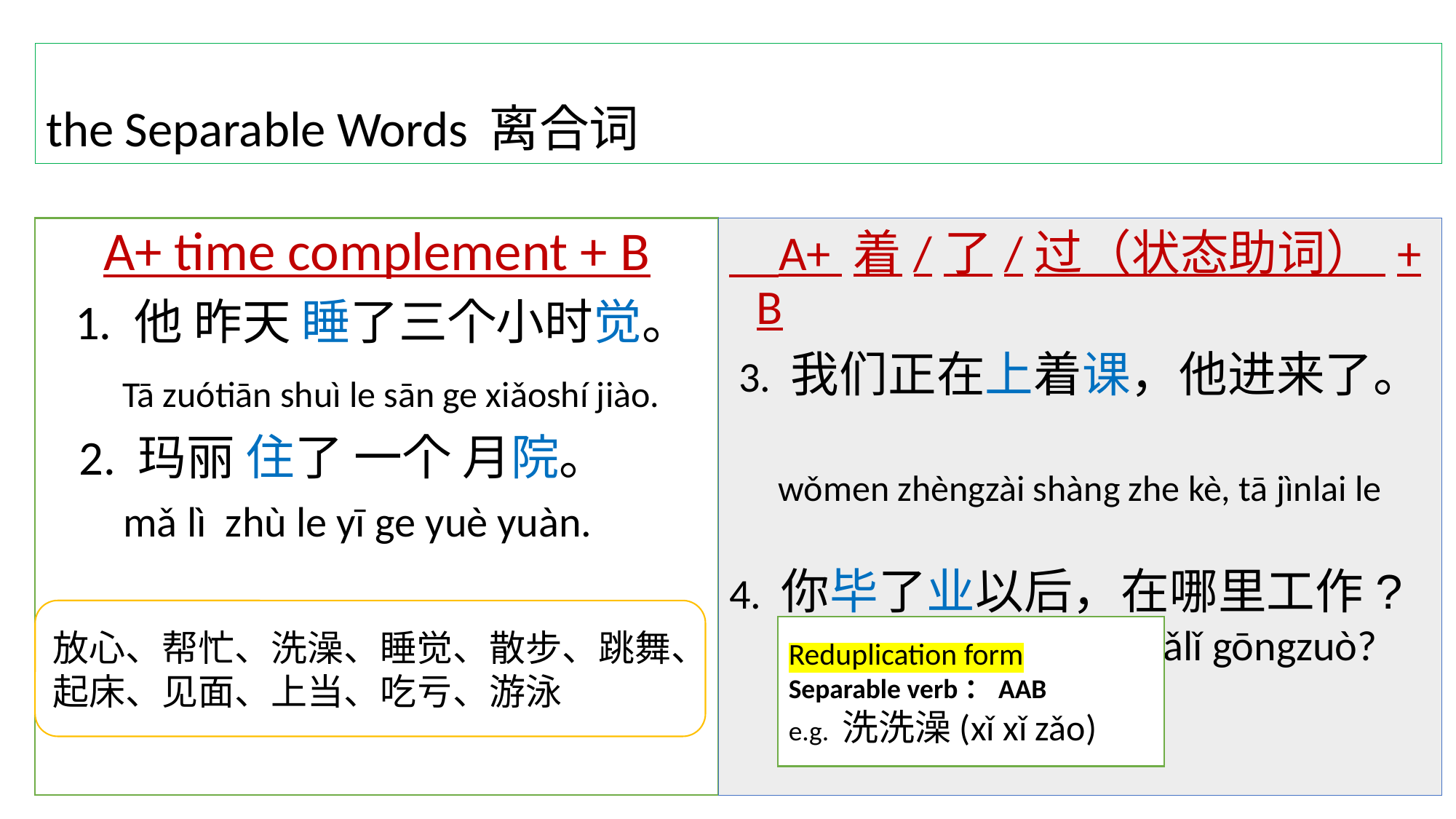

# the Separable Words 离合词

A+ time complement + B
   1. 他 昨天 睡了三个小时觉。
       Tā zuótiān shuì le sān ge xiǎoshí jiào.
   2. 玛丽 住了 一个 月院。
        mǎ lì  zhù le yī ge yuè yuàn.

    A+ 着/了/过（状态助词） + B
 3. 我们正在上着课，他进来了。
      wǒmen zhèngzài shàng zhe kè, tā jìnlai le

4. 你毕了业以后，在哪里工作?
       nǐ bì le yè yǐhòu, zài nǎlǐ gōngzuò?
放心、帮忙、洗澡、睡觉、散步、跳舞、起床、见面、上当、吃亏、游泳

Reduplication form
Separable verb：AAB
e.g. 洗洗澡(xǐ xǐ zǎo)